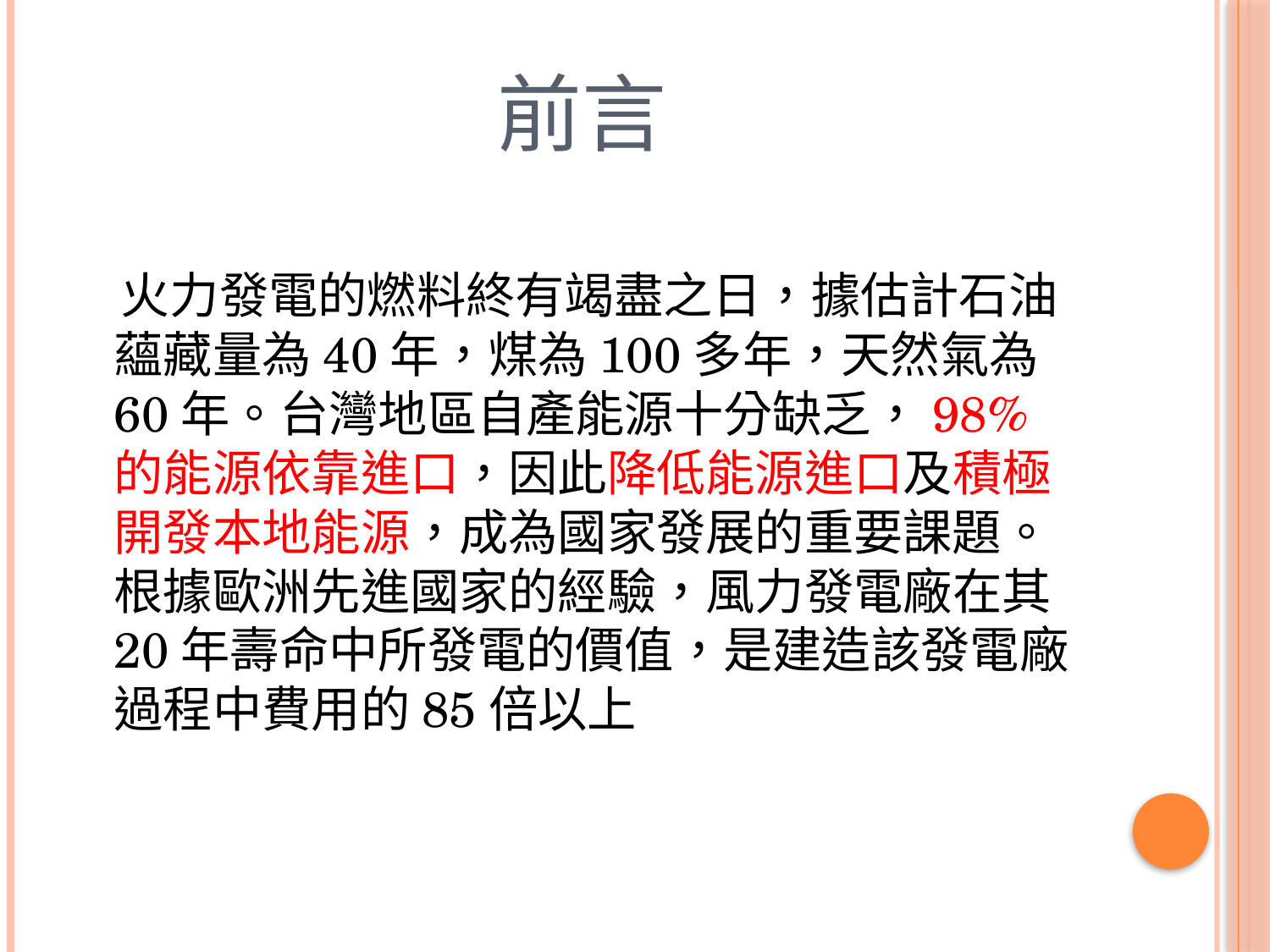

# 前言

   火力發電的燃料終有竭盡之日，據估計石油蘊藏量為40年，煤為100多年，天然氣為60年。台灣地區自產能源十分缺乏，98%的能源依靠進口，因此降低能源進口及積極開發本地能源，成為國家發展的重要課題。根據歐洲先進國家的經驗，風力發電廠在其20年壽命中所發電的價值，是建造該發電廠過程中費用的85倍以上